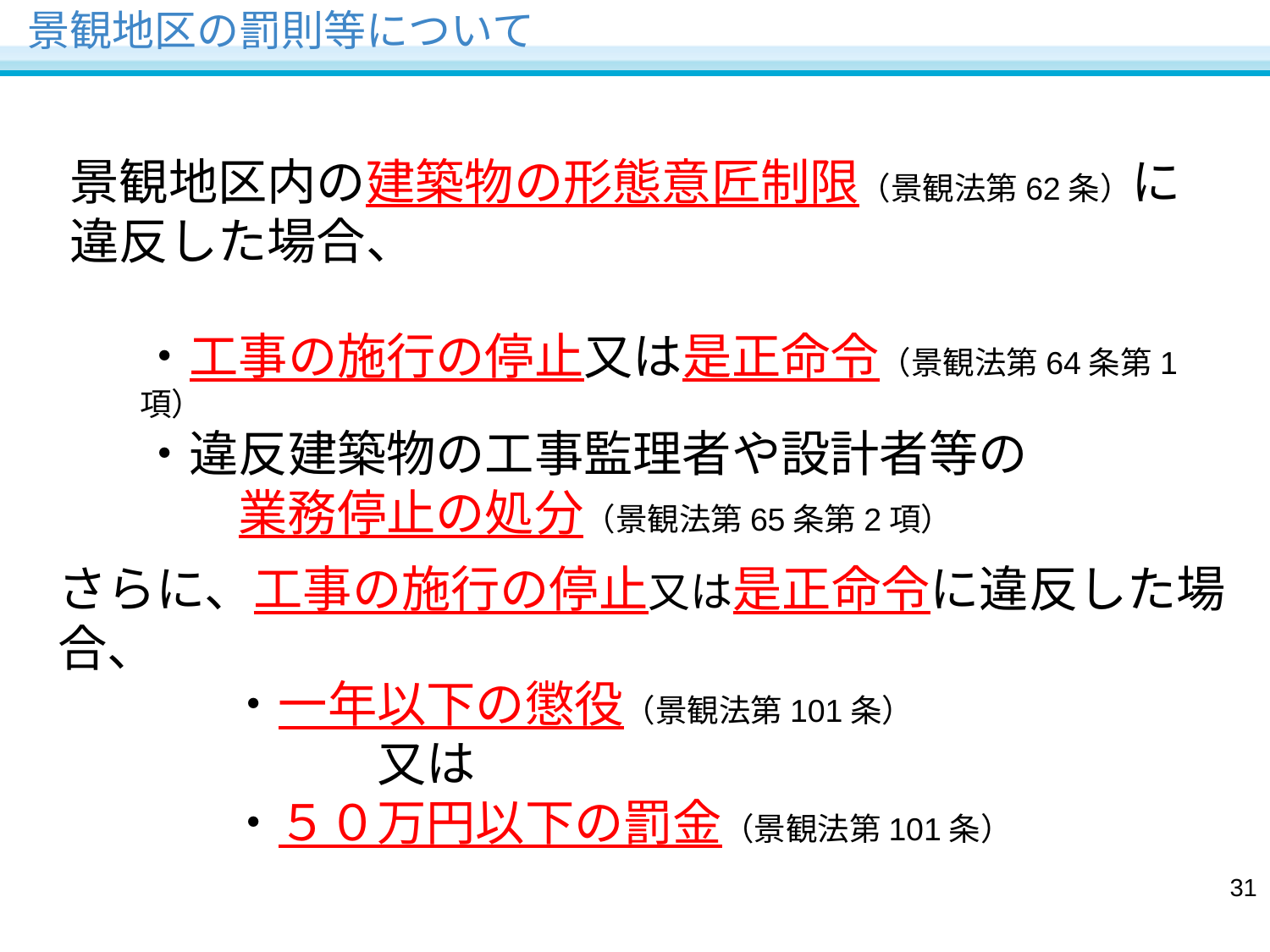

景観地区の罰則等について

景観地区内の建築物の形態意匠制限（景観法第62条）に
違反した場合、
・工事の施行の停止又は是正命令（景観法第64条第1項）
・違反建築物の工事監理者や設計者等の
　　業務停止の処分（景観法第65条第2項）
さらに、工事の施行の停止又は是正命令に違反した場合、
　・一年以下の懲役（景観法第101条）
　　　　又は
　・５０万円以下の罰金（景観法第101条）
31